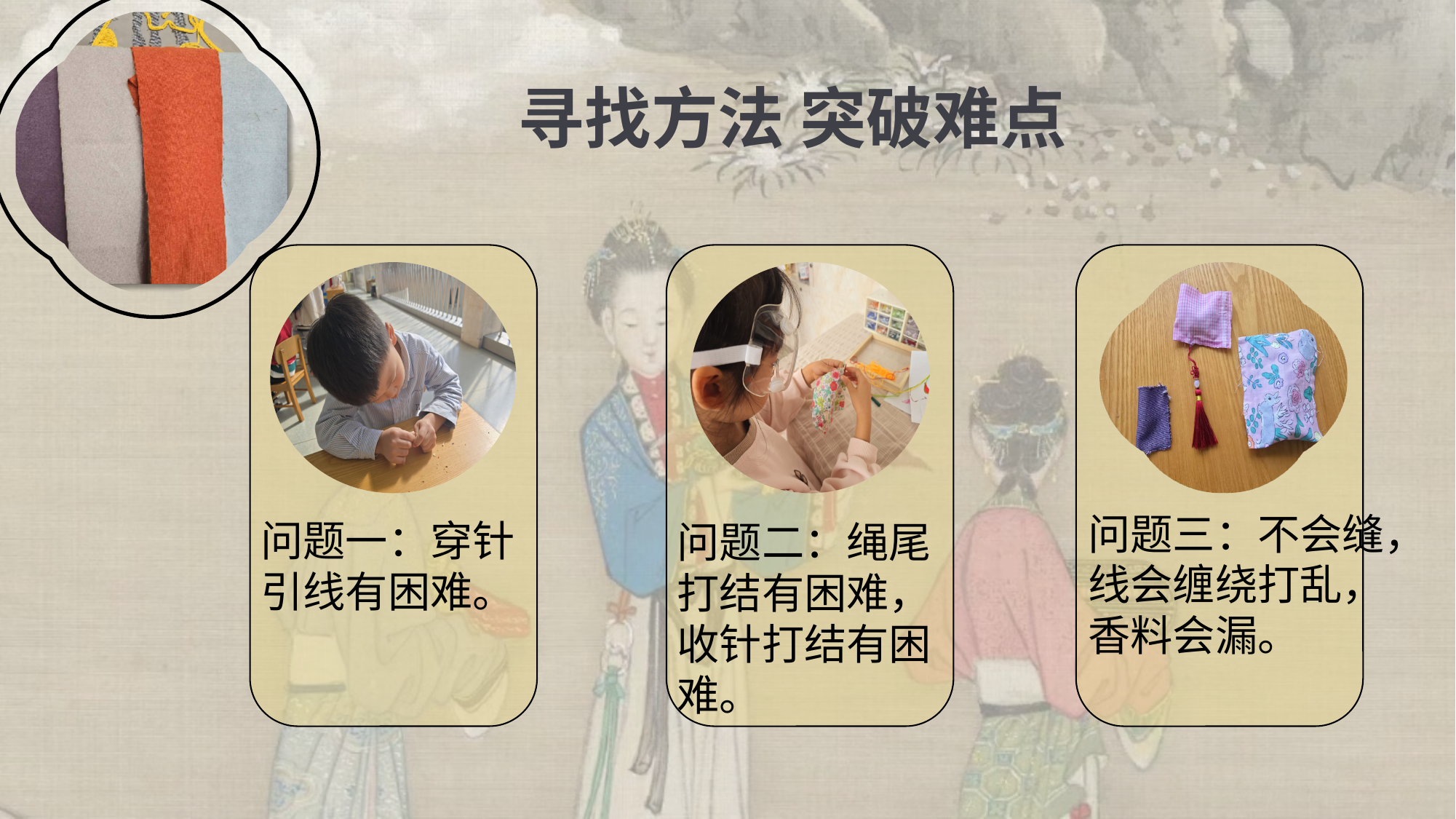

寻找方法 突破难点

问题一：穿针引线有困难。
问题三：不会缝，线会缠绕打乱，香料会漏。
问题二：绳尾打结有困难，收针打结有困难。